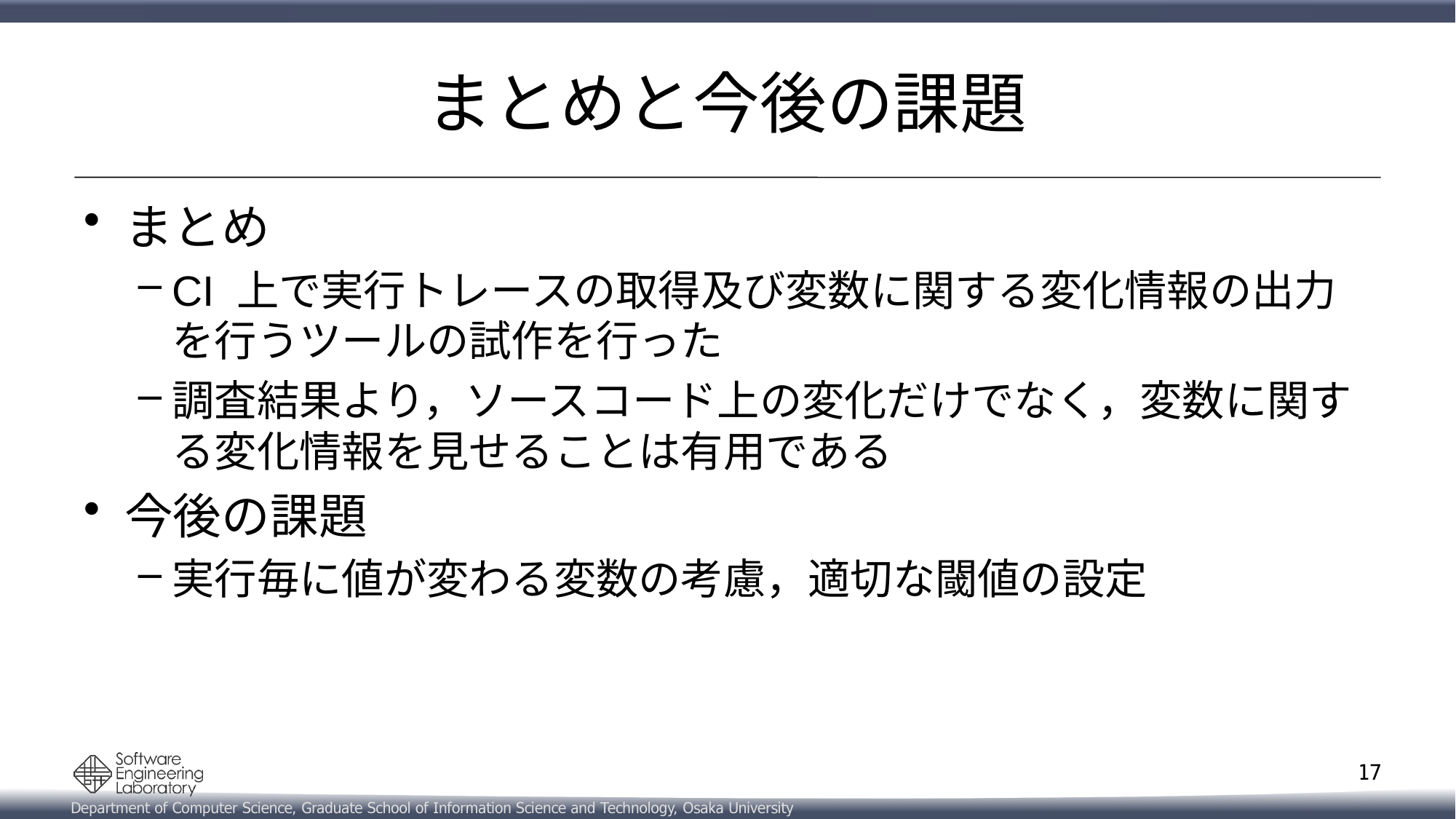

# まとめと今後の課題
まとめ
CI 上で実行トレースの取得及び変数に関する変化情報の出力を行うツールの試作を行った
調査結果より，ソースコード上の変化だけでなく，変数に関する変化情報を見せることは有用である
今後の課題
実行毎に値が変わる変数の考慮，適切な閾値の設定

17